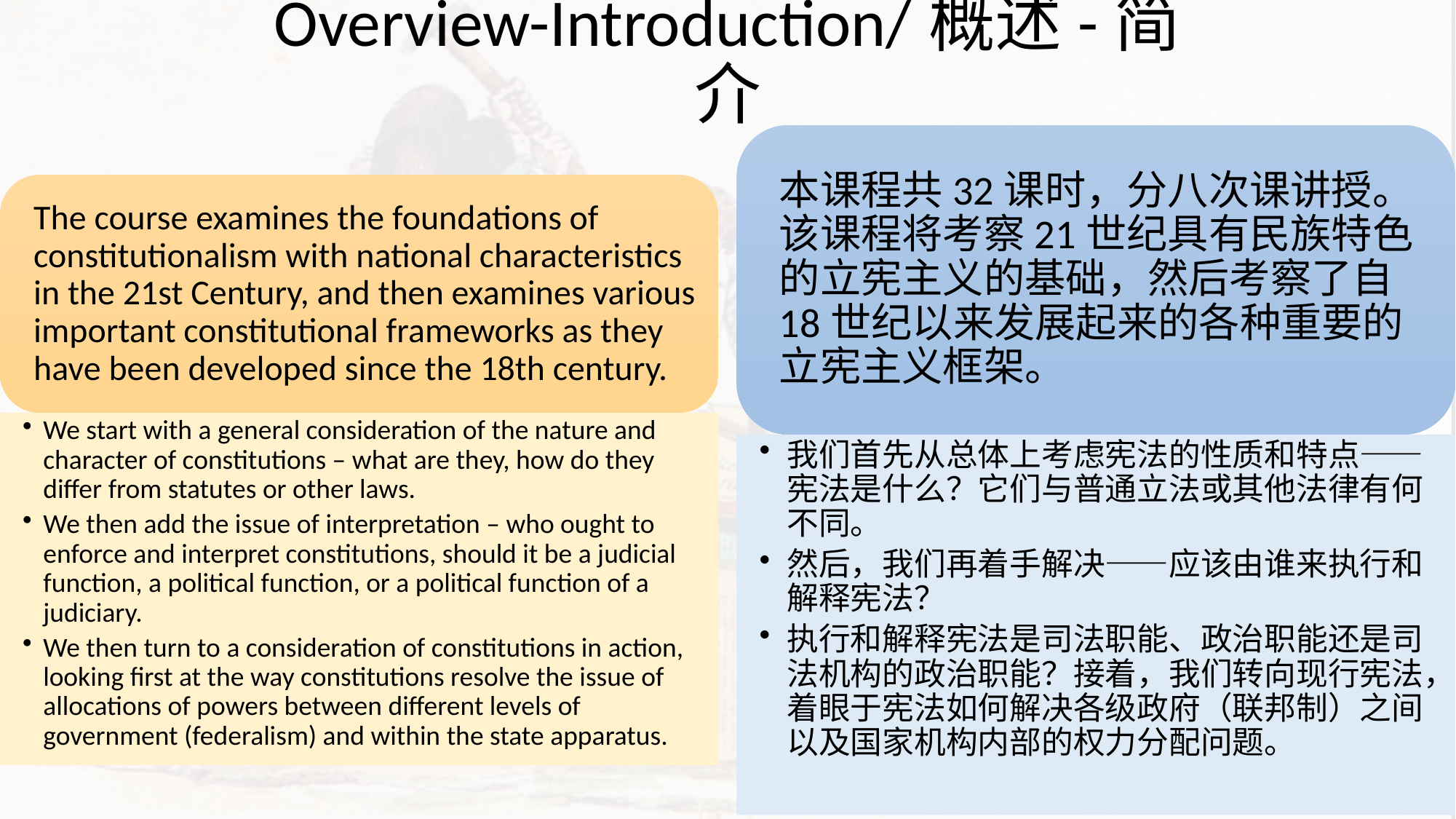

# Overview-Introduction/概述-简介
The course examines the foundations of constitutionalism with national characteristics in the 21st Century, and then examines various important constitutional frameworks as they have been developed since the 18th century.
We start with a general consideration of the nature and character of constitutions – what are they, how do they differ from statutes or other laws.
We then add the issue of interpretation – who ought to enforce and interpret constitutions, should it be a judicial function, a political function, or a political function of a judiciary.
We then turn to a consideration of constitutions in action, looking first at the way constitutions resolve the issue of allocations of powers between different levels of government (federalism) and within the state apparatus.
本课程共32课时，分八次课讲授。该课程将考察21世纪具有民族特色的立宪主义的基础，然后考察了自18世纪以来发展起来的各种重要的立宪主义框架。
我们首先从总体上考虑宪法的性质和特点——宪法是什么？它们与普通立法或其他法律有何不同。
然后，我们再着手解决——应该由谁来执行和解释宪法？
执行和解释宪法是司法职能、政治职能还是司法机构的政治职能？接着，我们转向现行宪法，着眼于宪法如何解决各级政府（联邦制）之间以及国家机构内部的权力分配问题。